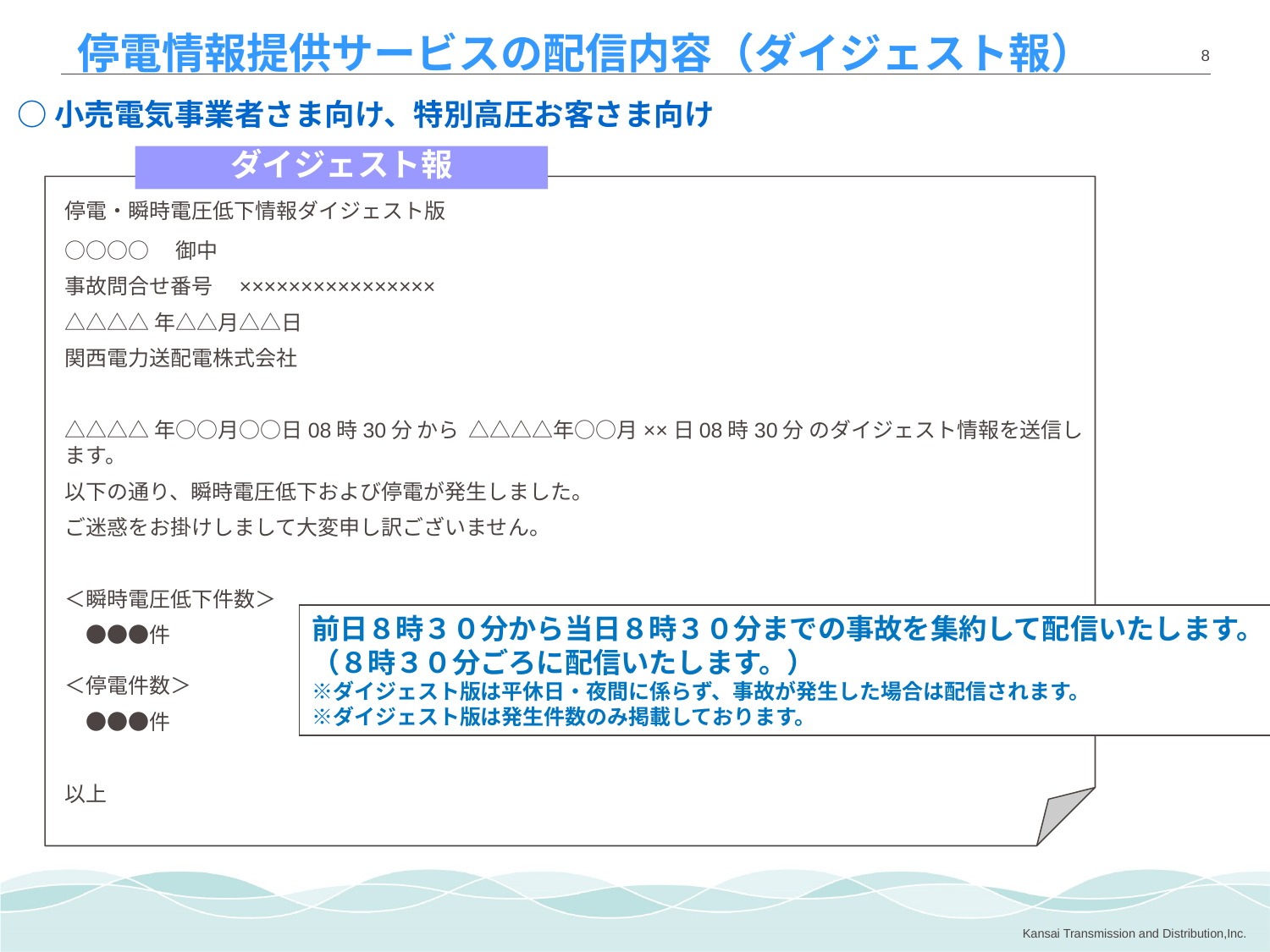

停電情報提供サービスの配信内容（ダイジェスト報）
○小売電気事業者さま向け、特別高圧お客さま向け
ダイジェスト報
停電・瞬時電圧低下情報ダイジェスト版
○○○○　御中
事故問合せ番号　××××××××××××××××
△△△△年△△月△△日
関西電力送配電株式会社

△△△△年○○月○○日08時30分 から  △△△△年○○月××日08時30分 のダイジェスト情報を送信します。
以下の通り、瞬時電圧低下および停電が発生しました。
ご迷惑をお掛けしまして大変申し訳ございません。

＜瞬時電圧低下件数＞
　●●●件
＜停電件数＞
　●●●件

以上

前日８時３０分から当日８時３０分までの事故を集約して配信いたします。
（８時３０分ごろに配信いたします。）
※ダイジェスト版は平休日・夜間に係らず、事故が発生した場合は配信されます。
※ダイジェスト版は発生件数のみ掲載しております。